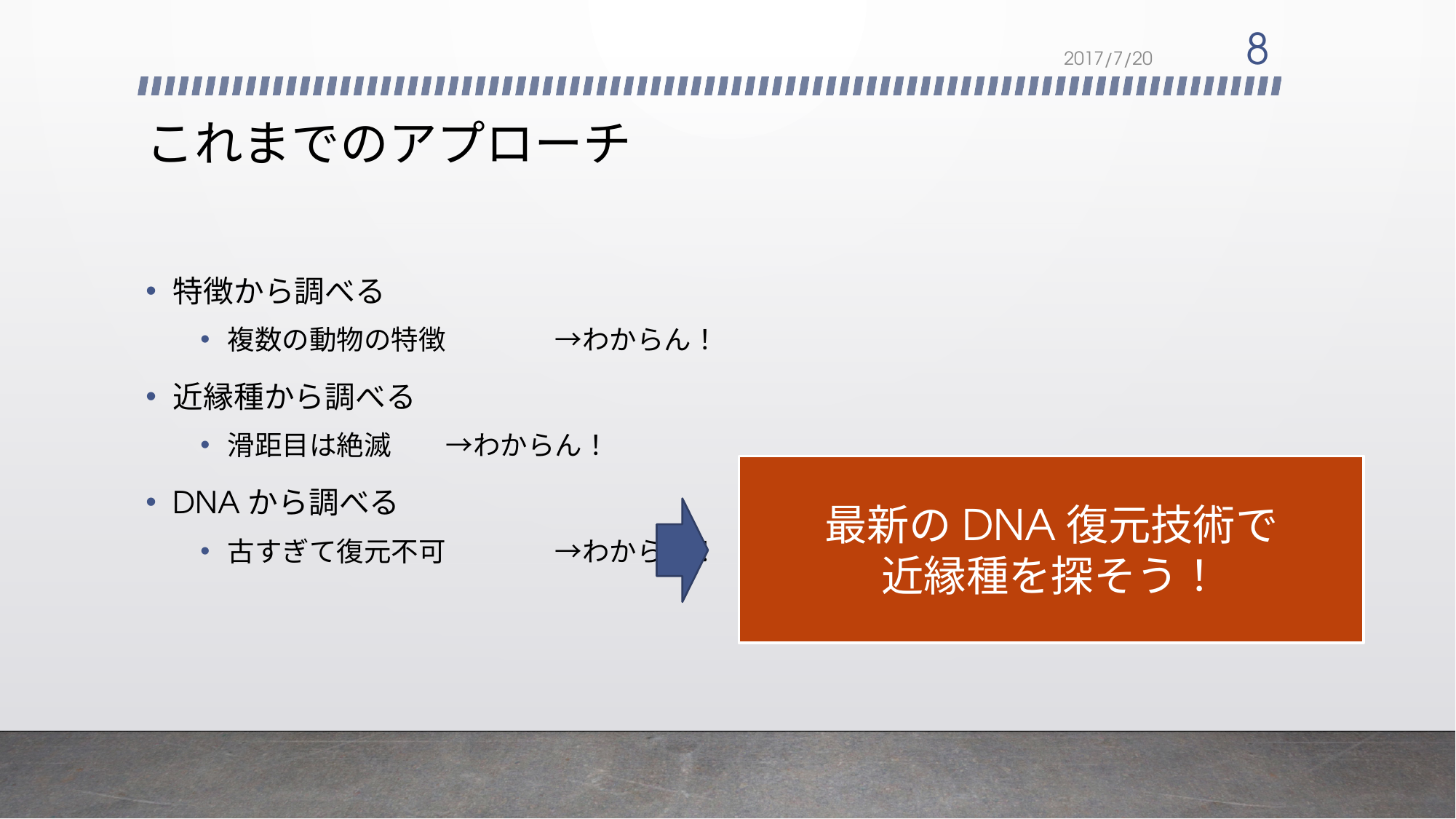

8
2017/7/20
# これまでのアプローチ
特徴から調べる
複数の動物の特徴	→わからん！
近縁種から調べる
滑距目は絶滅	→わからん！
DNAから調べる
古すぎて復元不可	→わからん！
最新のDNA復元技術で
近縁種を探そう！